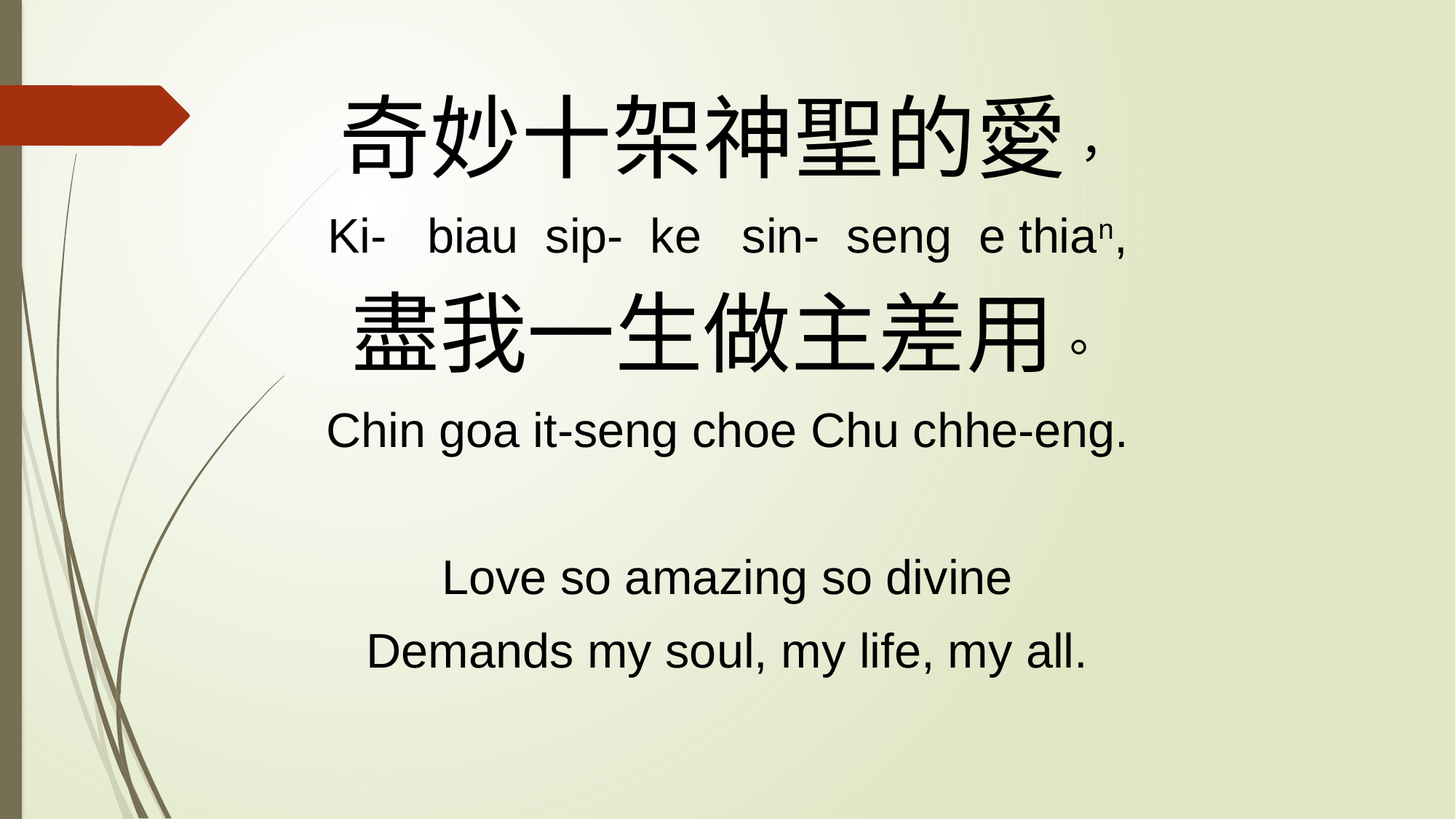

奇妙十架神聖的愛，
Ki-   biau  sip-  ke   sin-  seng  e thian,
盡我一生做主差用。
Chin goa it-seng choe Chu chhe-eng.

Love so amazing so divine
Demands my soul, my life, my all.